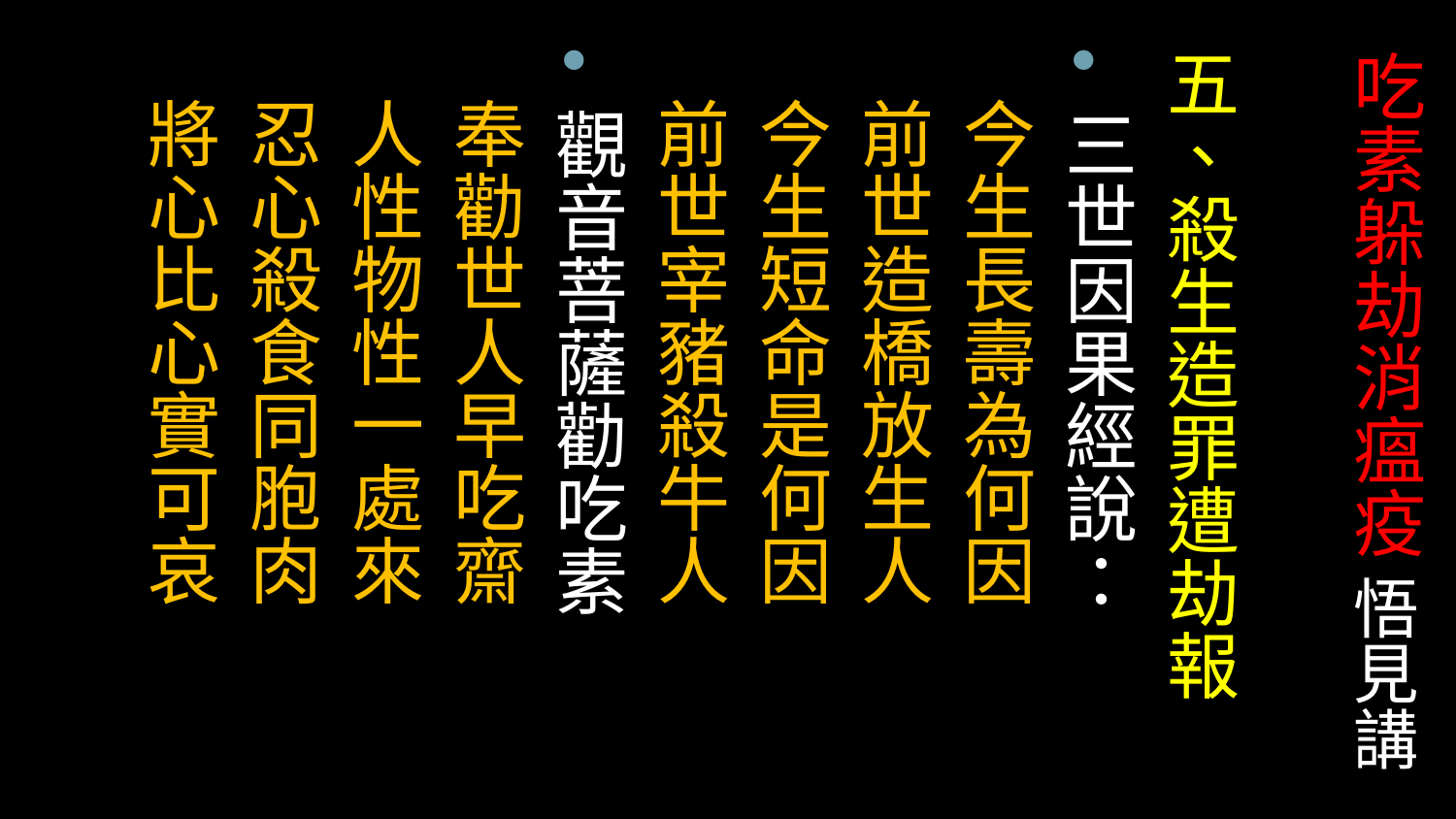

五、殺生造罪遭劫報
三世因果經說：
  今生長壽為何因
  前世造橋放生人
  今生短命是何因
  前世宰豬殺牛人
觀音菩薩勸吃素
  奉勸世人早吃齋
  人性物性一處來
  忍心殺食同胞肉
  將心比心實可哀

# 吃素躲劫消瘟疫 悟見講